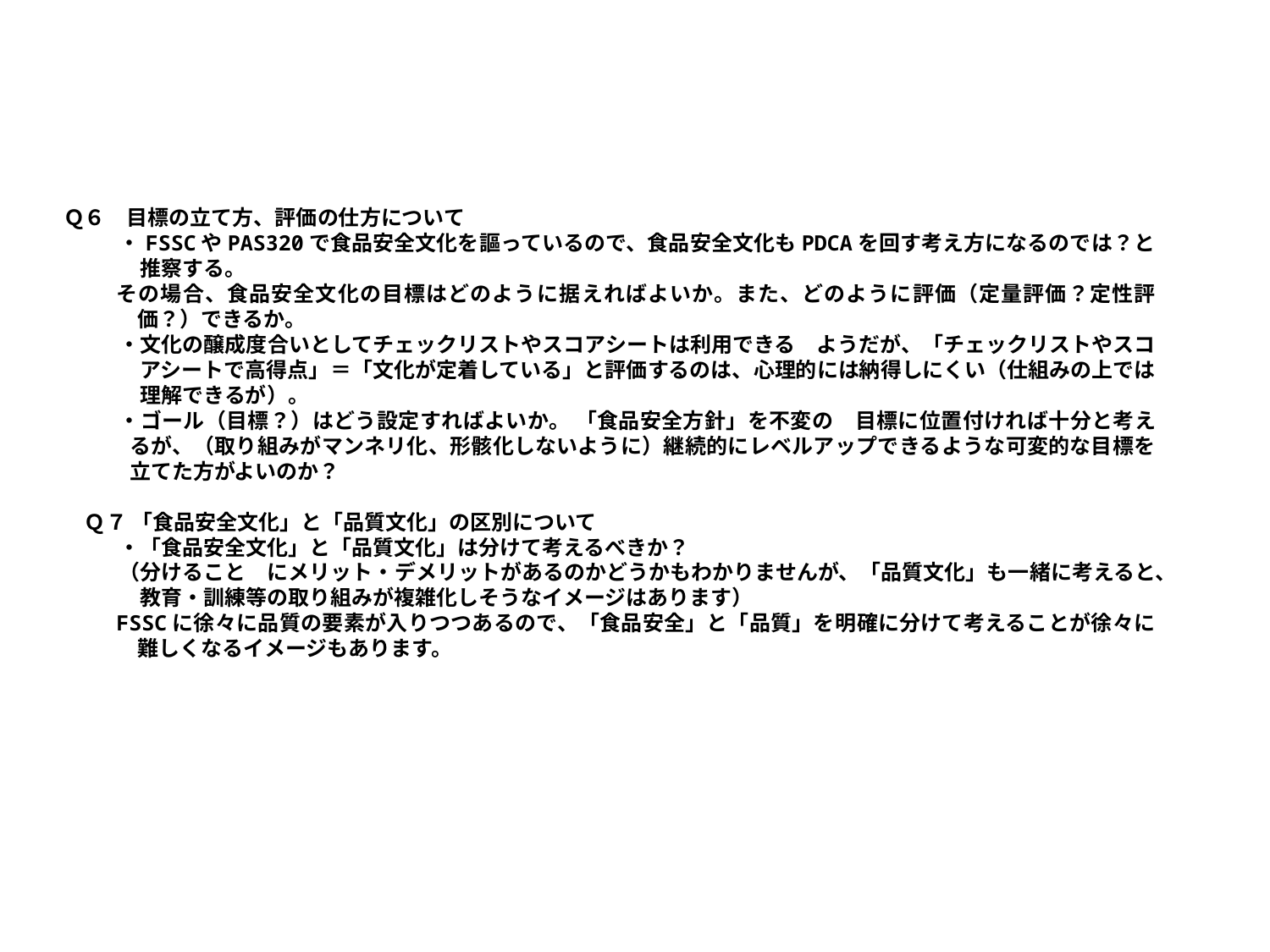

Ｑ６　目標の立て方、評価の仕方について
・FSSCやPAS320で食品安全文化を謳っているので、食品安全文化もPDCAを回す考え方になるのでは？と推察する。
その場合、食品安全文化の目標はどのように据えればよいか。また、どのように評価（定量評価？定性評価？）できるか。
・文化の醸成度合いとしてチェックリストやスコアシートは利用できる　ようだが、「チェックリストやスコアシートで高得点」＝「文化が定着している」と評価するのは、心理的には納得しにくい（仕組みの上では理解できるが）。
・ゴール（目標？）はどう設定すればよいか。 「食品安全方針」を不変の　目標に位置付ければ十分と考えるが、（取り組みがマンネリ化、形骸化しないように）継続的にレベルアップできるような可変的な目標を立てた方がよいのか？

Ｑ７ 「食品安全文化」と「品質文化」の区別について
・「食品安全文化」と「品質文化」は分けて考えるべきか？
（分けること　にメリット・デメリットがあるのかどうかもわかりませんが、「品質文化」も一緒に考えると、教育・訓練等の取り組みが複雑化しそうなイメージはあります）
FSSCに徐々に品質の要素が入りつつあるので、「食品安全」と「品質」を明確に分けて考えることが徐々に難しくなるイメージもあります。